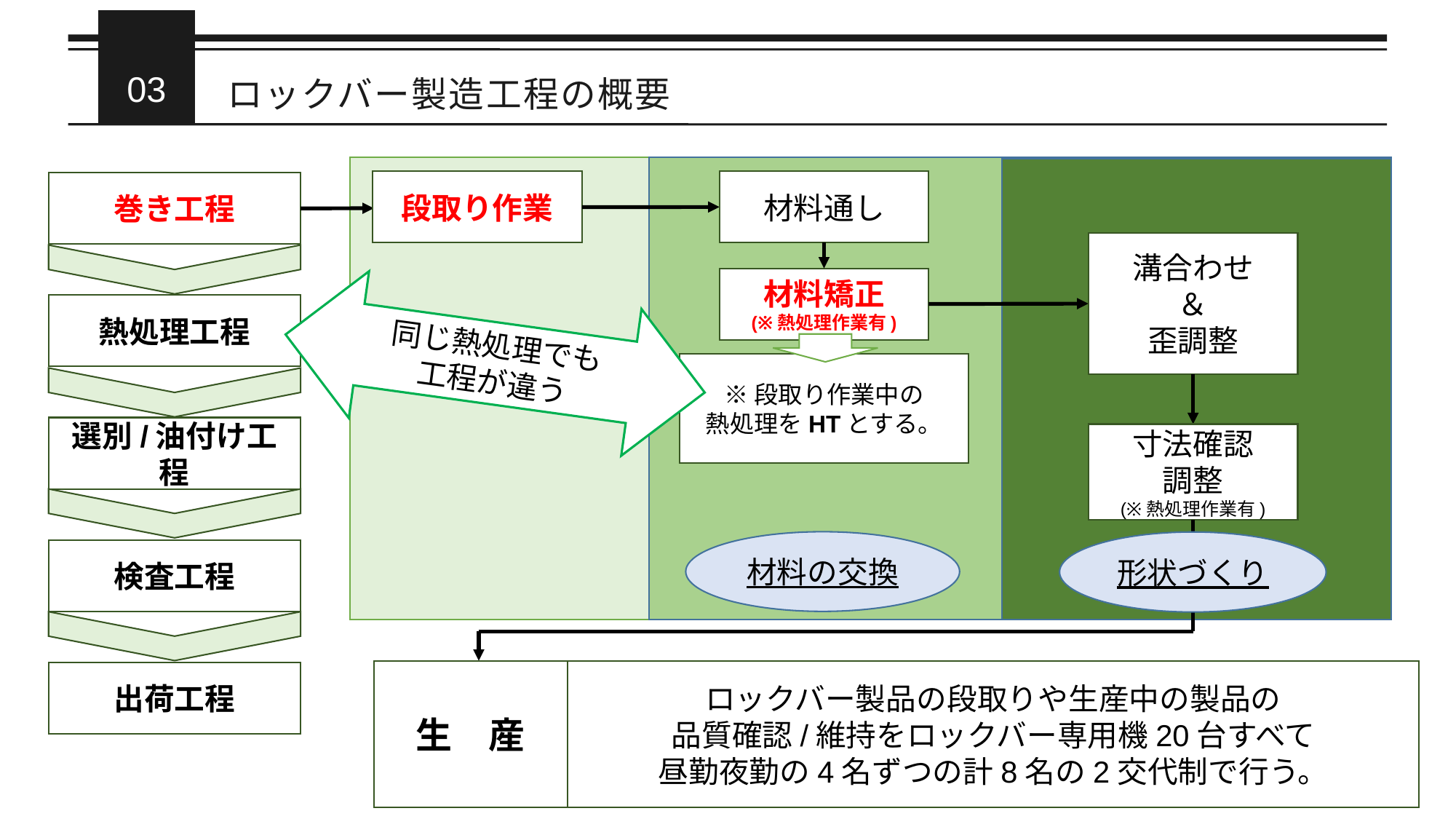

03

ロックバー製造工程の概要

段取り作業
材料通し
巻き工程
溝合わせ
＆
歪調整

材料矯正
(※熱処理作業有)
同じ熱処理でも
工程が違う
熱処理工程

※段取り作業中の
熱処理をHTとする。

選別/油付け工程
寸法確認
調整
(※熱処理作業有)

材料の交換
形状づくり
検査工程
生　産
ロックバー製品の段取りや生産中の製品の
品質確認/維持をロックバー専用機20台すべて
昼勤夜勤の4名ずつの計8名の2交代制で行う。
出荷工程